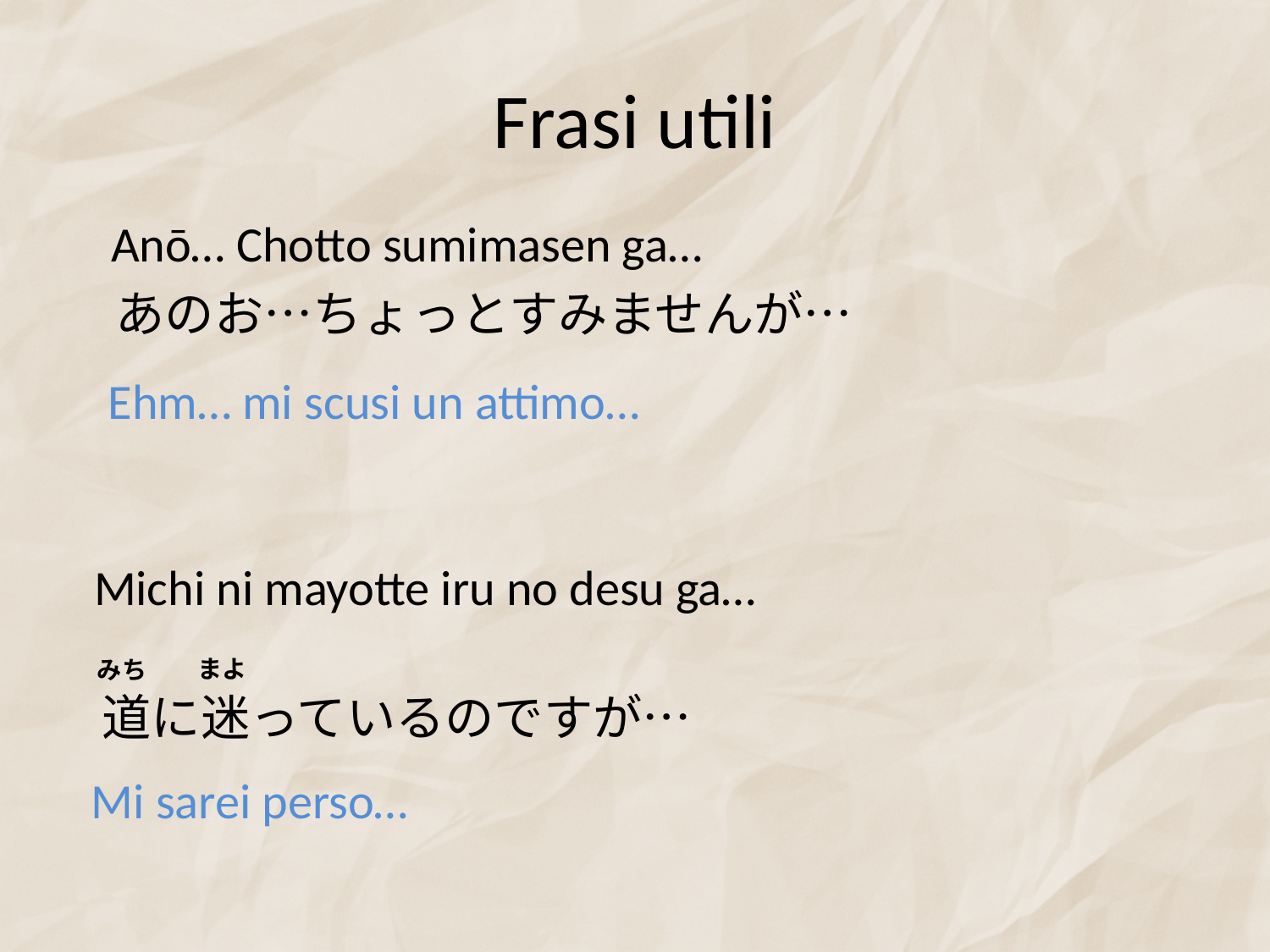

# Frasi utili
Anō… Chotto sumimasen ga…
あのお…ちょっとすみませんが…
Ehm… mi scusi un attimo…
Michi ni mayotte iru no desu ga…
まよ
みち
道に迷っているのですが…
Mi sarei perso…